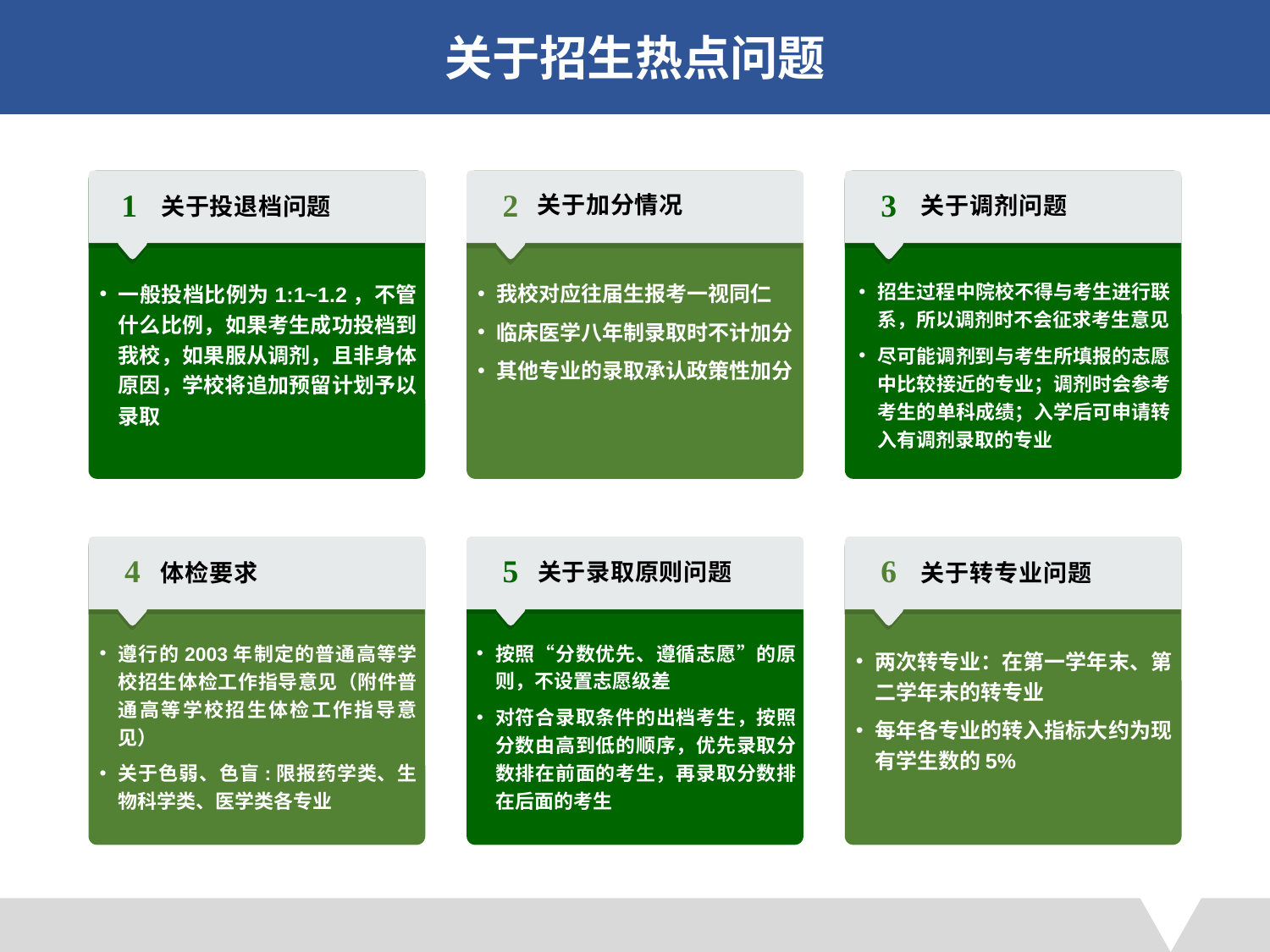

关于招生热点问题

1
2
3

4
5
6
关于加分情况
关于调剂问题
关于投退档问题
招生过程中院校不得与考生进行联系，所以调剂时不会征求考生意见
尽可能调剂到与考生所填报的志愿中比较接近的专业；调剂时会参考考生的单科成绩；入学后可申请转入有调剂录取的专业
我校对应往届生报考一视同仁
临床医学八年制录取时不计加分
其他专业的录取承认政策性加分
一般投档比例为1:1~1.2，不管什么比例，如果考生成功投档到我校，如果服从调剂，且非身体原因，学校将追加预留计划予以录取
关于录取原则问题
体检要求
关于转专业问题
遵行的2003年制定的普通高等学校招生体检工作指导意见（附件普通高等学校招生体检工作指导意见）
关于色弱、色盲:限报药学类、生物科学类、医学类各专业
按照“分数优先、遵循志愿”的原则，不设置志愿级差
对符合录取条件的出档考生，按照分数由高到低的顺序，优先录取分数排在前面的考生，再录取分数排在后面的考生
两次转专业：在第一学年末、第二学年末的转专业
每年各专业的转入指标大约为现有学生数的5%